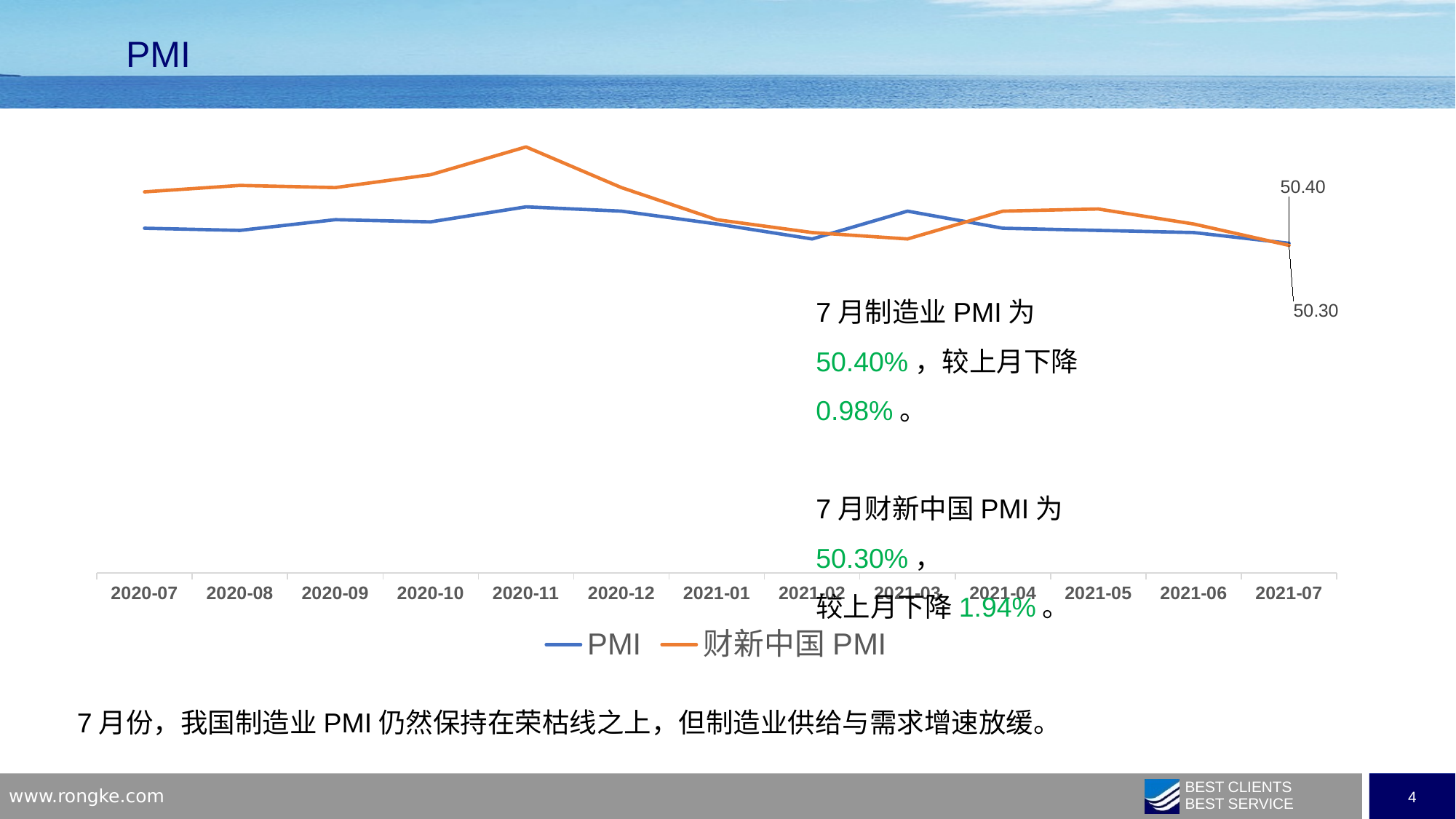

# PMI

### Chart

| Category | PMI | 财新中国PMI |
|---|---|---|
| 44043 | 51.1 | 52.8 |
| 44074 | 51.0 | 53.1 |
| 44104 | 51.5 | 53.0 |
| 44135 | 51.4 | 53.6 |
| 44165 | 52.1 | 54.9 |
| 44196 | 51.9 | 53.0 |
| 44227 | 51.3 | 51.5 |
| 44255 | 50.6 | 50.9 |
| 44286 | 51.9 | 50.6 |
| 44316 | 51.1 | 51.9 |
| 44317 | 51.0 | 52.0 |
| 44348 | 50.9 | 51.3 |
| 44378 | 50.4 | 50.3 |
7月制造业PMI为50.40%，较上月下降0.98%。

7月财新中国PMI为50.30%，
较上月下降1.94%。
7月份，我国制造业PMI仍然保持在荣枯线之上，但制造业供给与需求增速放缓。